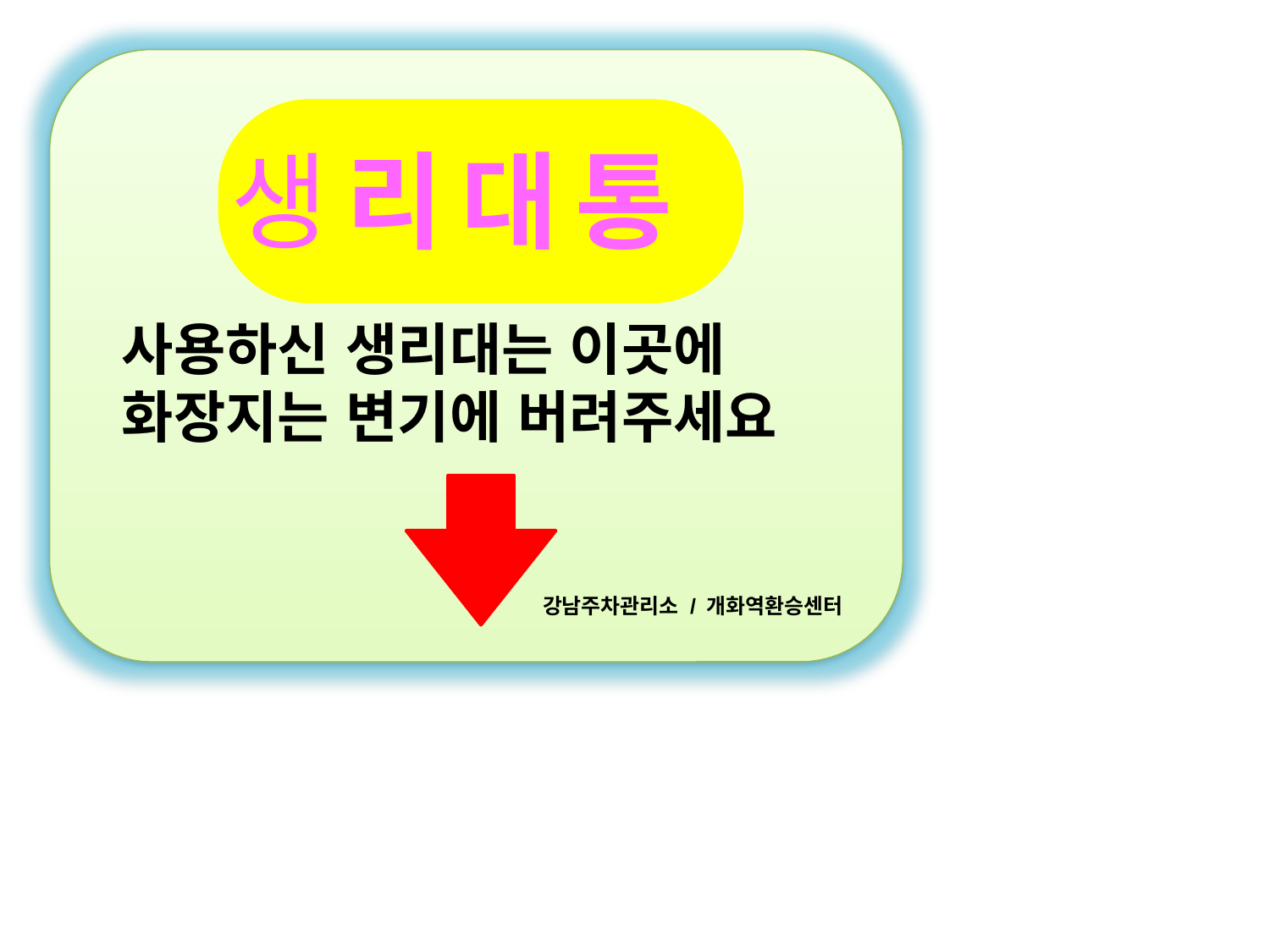

생리대통
사용하신 생리대는 이곳에
화장지는 변기에 버려주세요

강남주차관리소 / 개화역환승센터